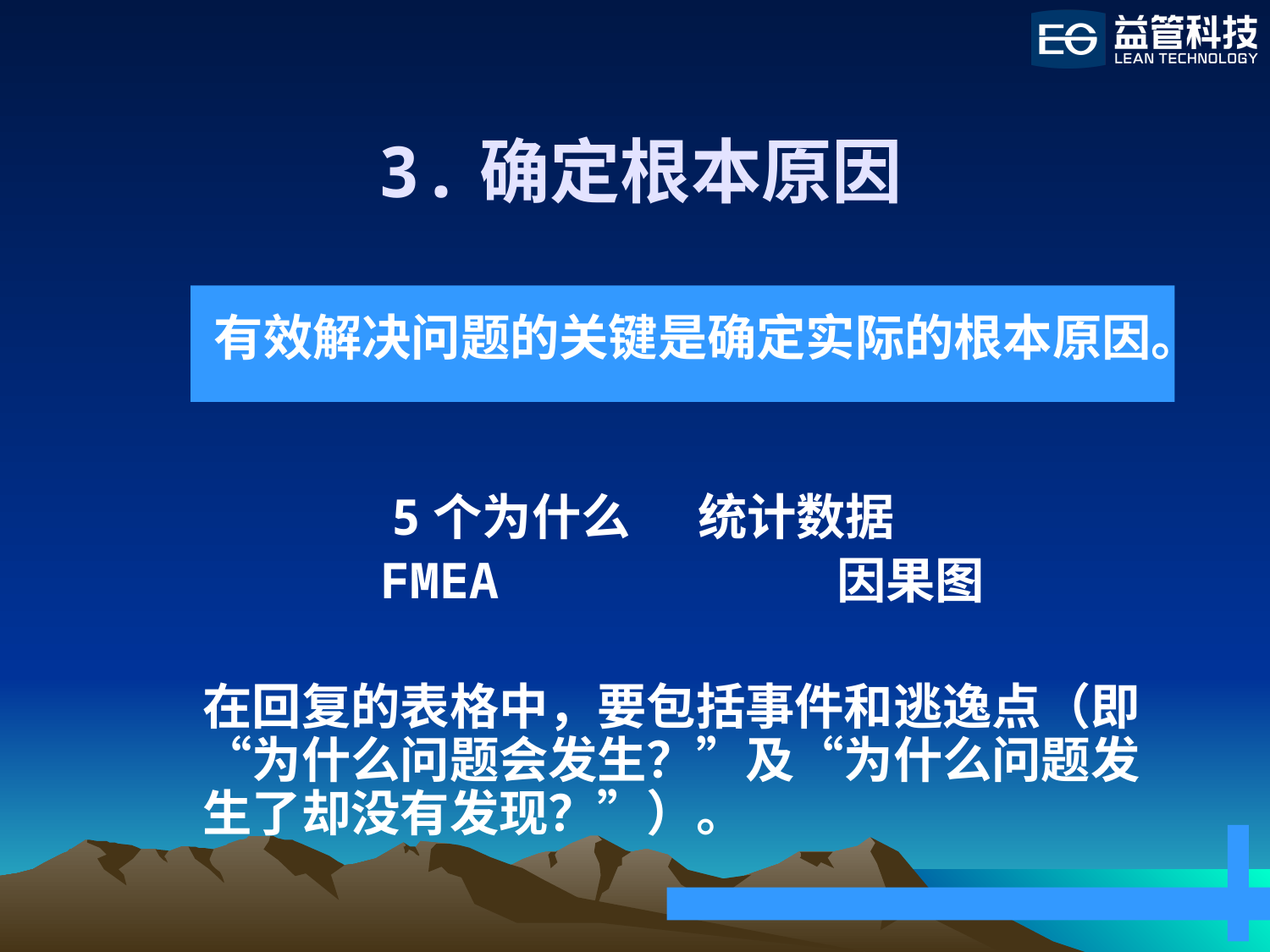

3.确定根本原因

有效解决问题的关键是确定实际的根本原因。

5个为什么      统计数据
FMEA           因果图

在回复的表格中，要包括事件和逃逸点（即“为什么问题会发生？”及“为什么问题发生了却没有发现？”）。